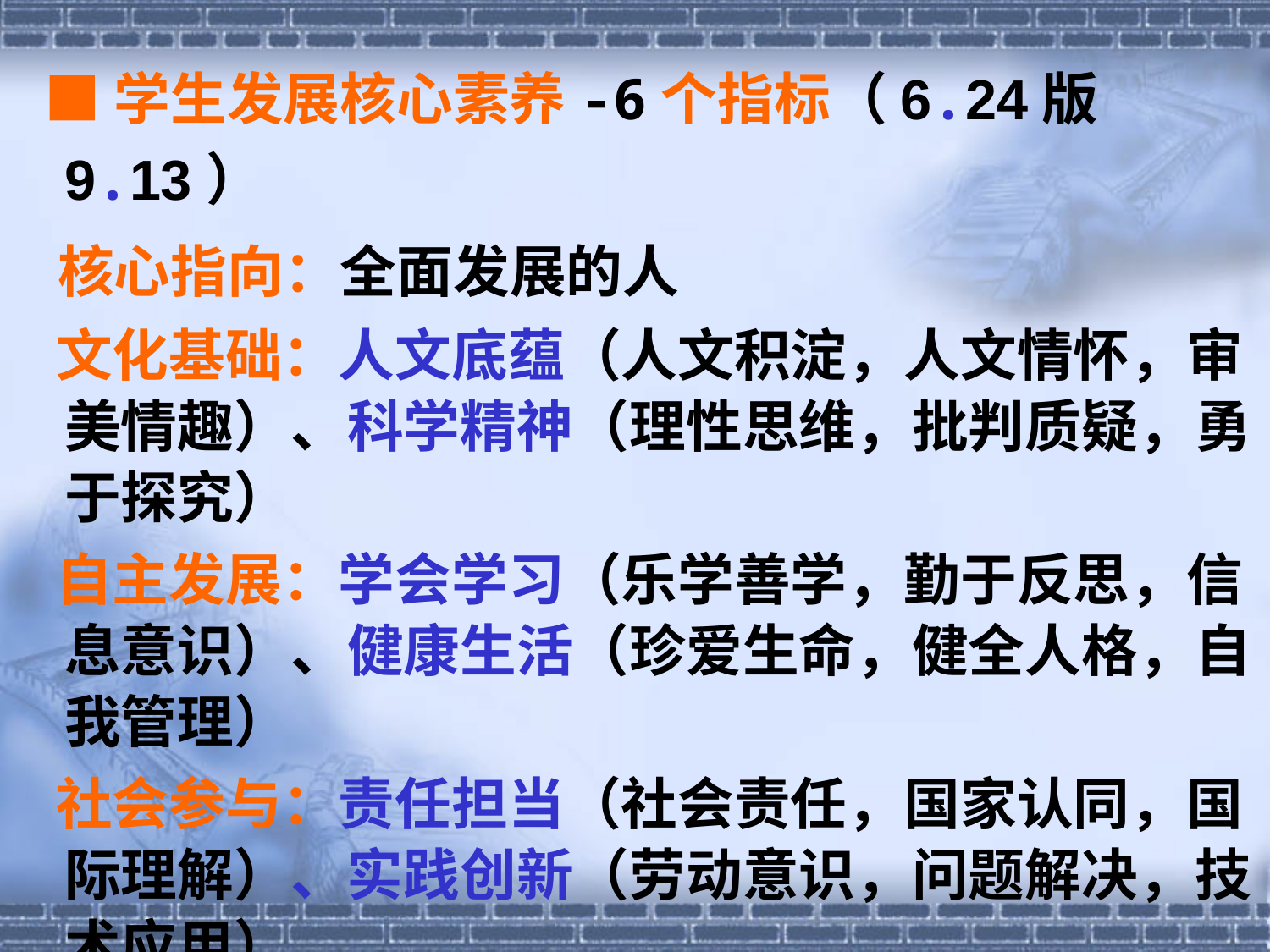

■学生发展核心素养-6个指标（6.24版9.13）
  核心指向：全面发展的人
  文化基础：人文底蕴（人文积淀，人文情怀，审美情趣）、科学精神（理性思维，批判质疑，勇于探究）
  自主发展：学会学习（乐学善学，勤于反思，信息意识）、健康生活（珍爱生命，健全人格，自我管理）
  社会参与：责任担当（社会责任，国家认同，国际理解）、实践创新（劳动意识，问题解决，技术应用）。